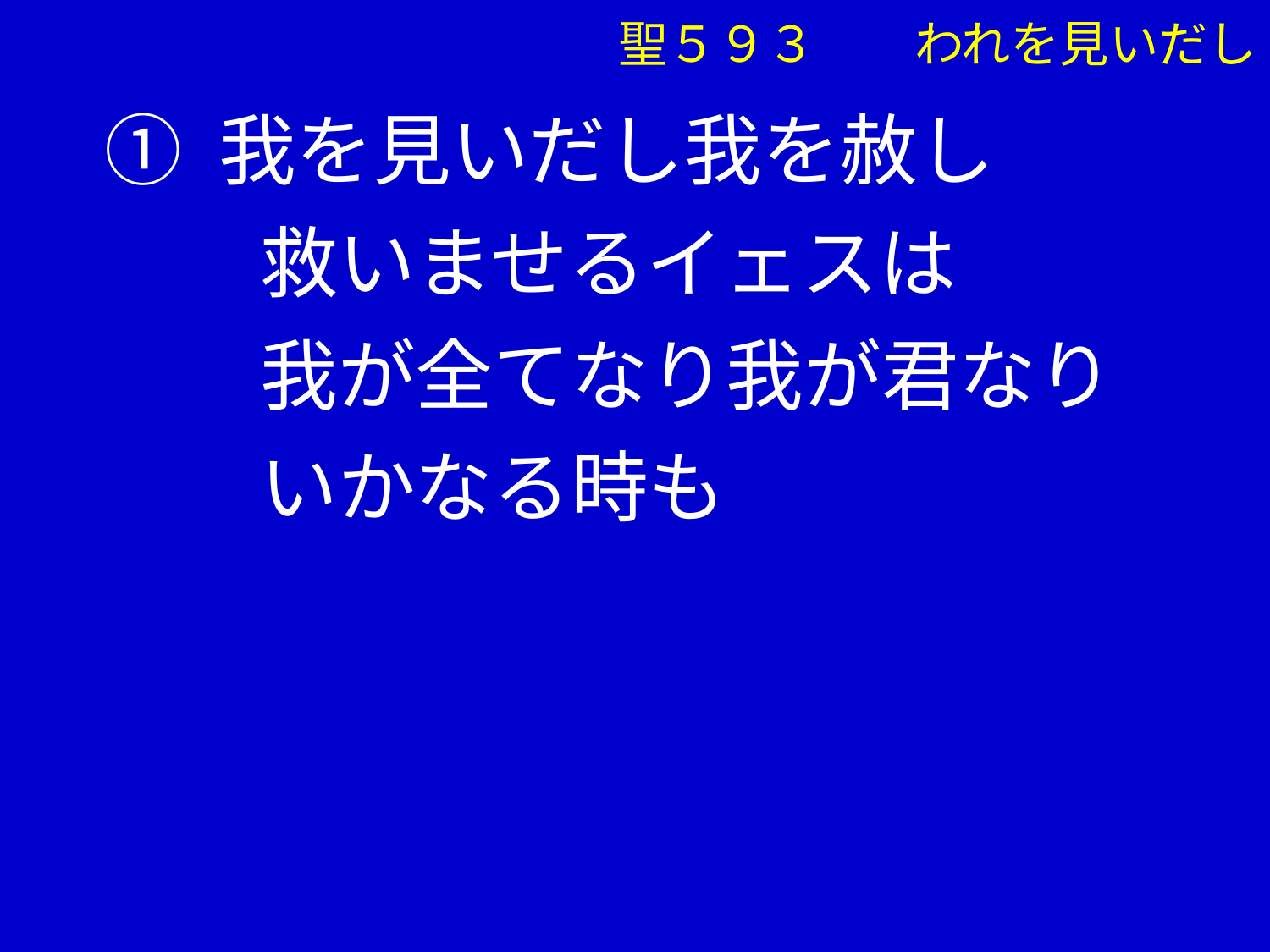

① 我を見いだし我を赦し
　　救いませるイェスは
　　我が全てなり我が君なり
　　いかなる時も
聖５９３　　われを見いだし